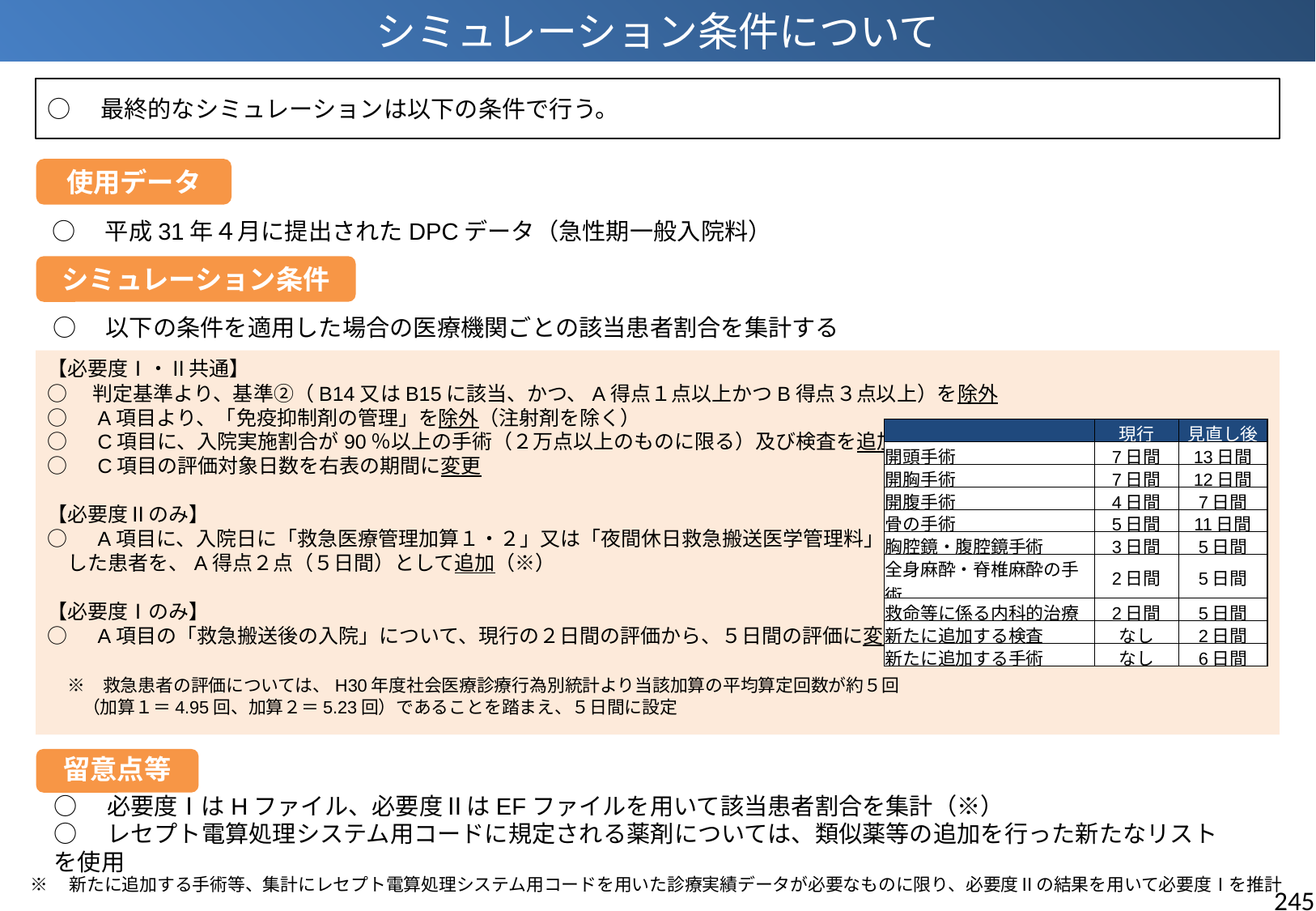

シミュレーション条件について
○　最終的なシミュレーションは以下の条件で行う。
使用データ
○　平成31年４月に提出されたDPCデータ（急性期一般入院料）
シミュレーション条件
○　以下の条件を適用した場合の医療機関ごとの該当患者割合を集計する
【必要度Ⅰ・Ⅱ共通】
○　判定基準より、基準②（B14又はB15に該当、かつ、A得点１点以上かつB得点３点以上）を除外
○　A項目より、「免疫抑制剤の管理」を除外（注射剤を除く）
○　C項目に、入院実施割合が90％以上の手術（２万点以上のものに限る）及び検査を追加
○　C項目の評価対象日数を右表の期間に変更

【必要度Ⅱのみ】
○　A項目に、入院日に「救急医療管理加算１・２」又は「夜間休日救急搬送医学管理料」を算定
　した患者を、A得点２点（５日間）として追加（※）

【必要度Ⅰのみ】
○　A項目の「救急搬送後の入院」について、現行の２日間の評価から、５日間の評価に変更

　※　救急患者の評価については、H30年度社会医療診療行為別統計より当該加算の平均算定回数が約５回
　　（加算１＝4.95回、加算２＝5.23回）であることを踏まえ、５日間に設定
|  | 現行 | 見直し後 |
| --- | --- | --- |
| 開頭手術 | 7日間 | 13日間 |
| 開胸手術 | 7日間 | 12日間 |
| 開腹手術 | 4日間 | 7日間 |
| 骨の手術 | 5日間 | 11日間 |
| 胸腔鏡・腹腔鏡手術 | 3日間 | 5日間 |
| 全身麻酔・脊椎麻酔の手術 | 2日間 | 5日間 |
| 救命等に係る内科的治療 | 2日間 | 5日間 |
| 新たに追加する検査 | なし | 2日間 |
| 新たに追加する手術 | なし | 6日間 |
留意点等
○　必要度ⅠはHファイル、必要度ⅡはEFファイルを用いて該当患者割合を集計（※）
○　レセプト電算処理システム用コードに規定される薬剤については、類似薬等の追加を行った新たなリストを使用
※　新たに追加する手術等、集計にレセプト電算処理システム用コードを用いた診療実績データが必要なものに限り、必要度Ⅱの結果を用いて必要度Ⅰを推計
245